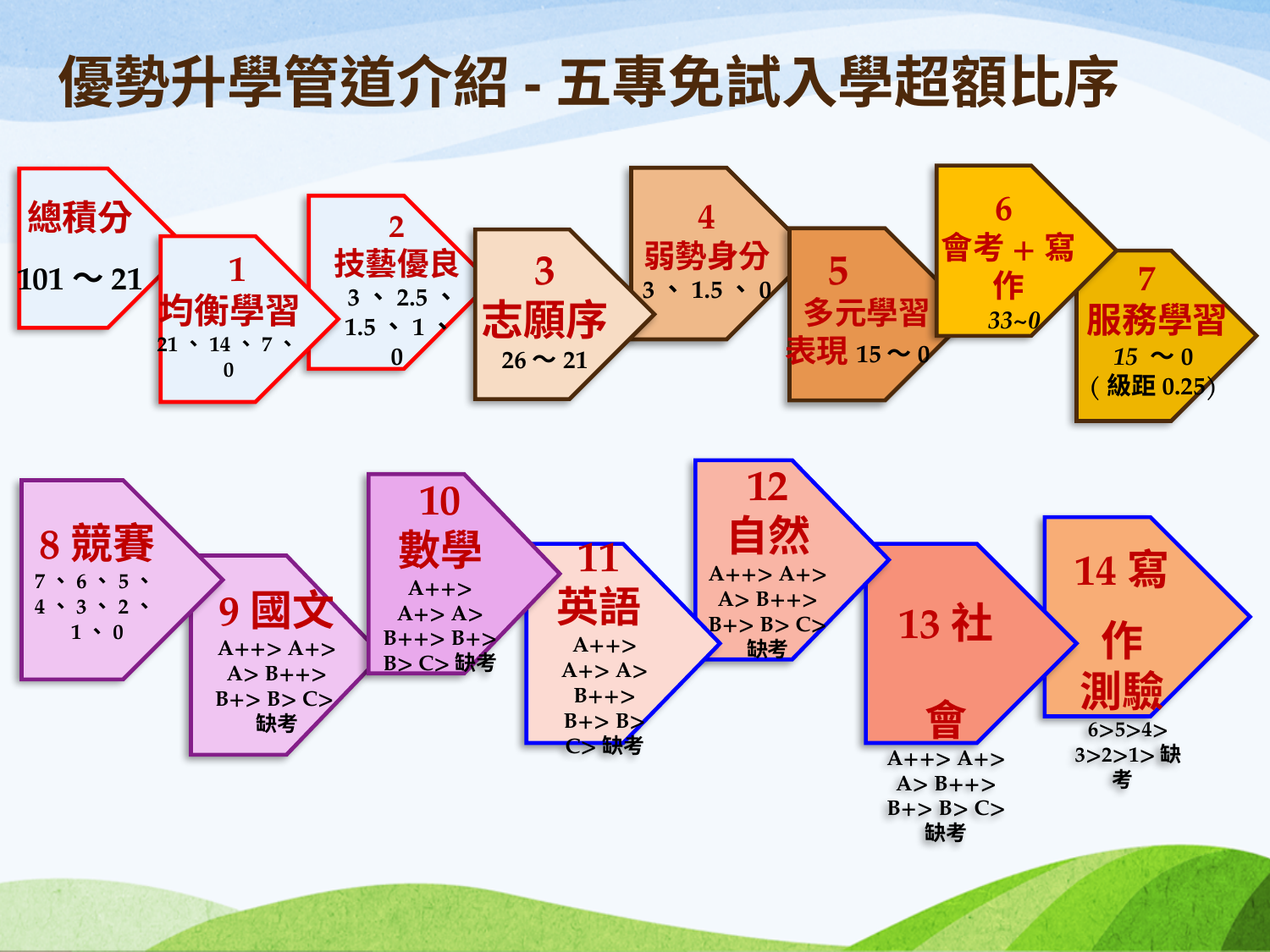

# 優勢升學管道介紹-五專免試入學超額比序

6
會考+寫作
33~0

5
多元學習
表現15～0

7
服務學習
15 ～0
(級距0.25)

4
弱勢身分
3、1.5、0

3
志願序
26～21

總積分
101～21

  1
均衡學習
21、14、7、0
12
自然
A++> A+> A> B++> B+> B> C>缺考
10
數學
A++> A+> A> B++> B+> B> C>缺考
8競賽
7、6、5、4、3、2、1、0
14寫作
測驗
6>5>4>
3>2>1>缺考
11
英語
A++> A+> A> B++> B+> B> C>缺考
13社會
A++> A+> A> B++> B+> B> C>
缺考
9國文
A++> A+> A> B++> B+> B> C>缺考

2
技藝優良
3、2.5、
1.5、1、0